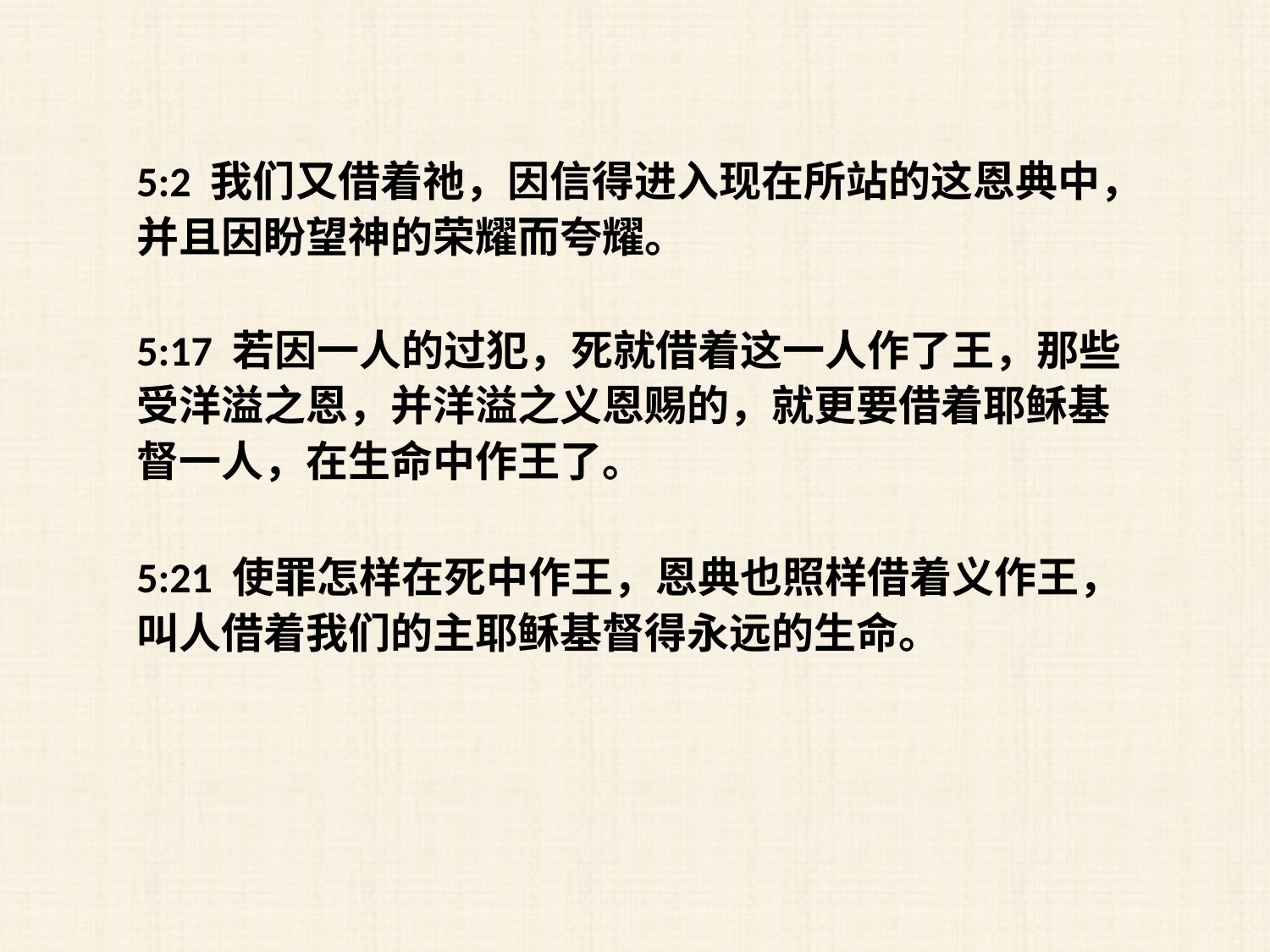

5:2 我们又借着祂，因信得进入现在所站的这恩典中，并且因盼望神的荣耀而夸耀。
5:17 若因一人的过犯，死就借着这一人作了王，那些受洋溢之恩，并洋溢之义恩赐的，就更要借着耶稣基督一人，在生命中作王了。
5:21 使罪怎样在死中作王，恩典也照样借着义作王，叫人借着我们的主耶稣基督得永远的生命。